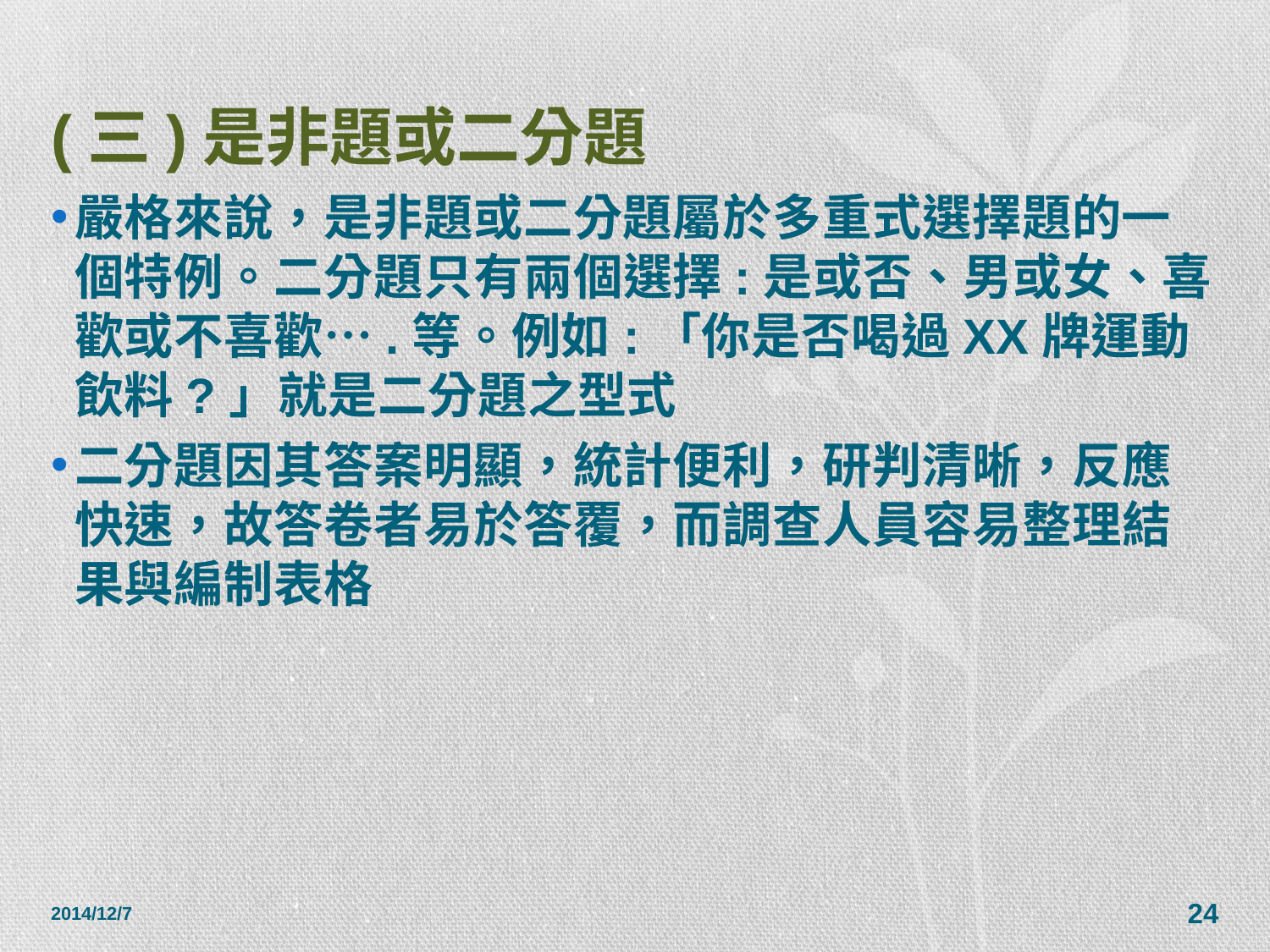

# (三)是非題或二分題
嚴格來說，是非題或二分題屬於多重式選擇題的一個特例。二分題只有兩個選擇:是或否、男或女、喜歡或不喜歡….等。例如:「你是否喝過XX牌運動飲料?」就是二分題之型式
二分題因其答案明顯，統計便利，研判清晰，反應快速，故答卷者易於答覆，而調查人員容易整理結果與編制表格

2014/12/7
24